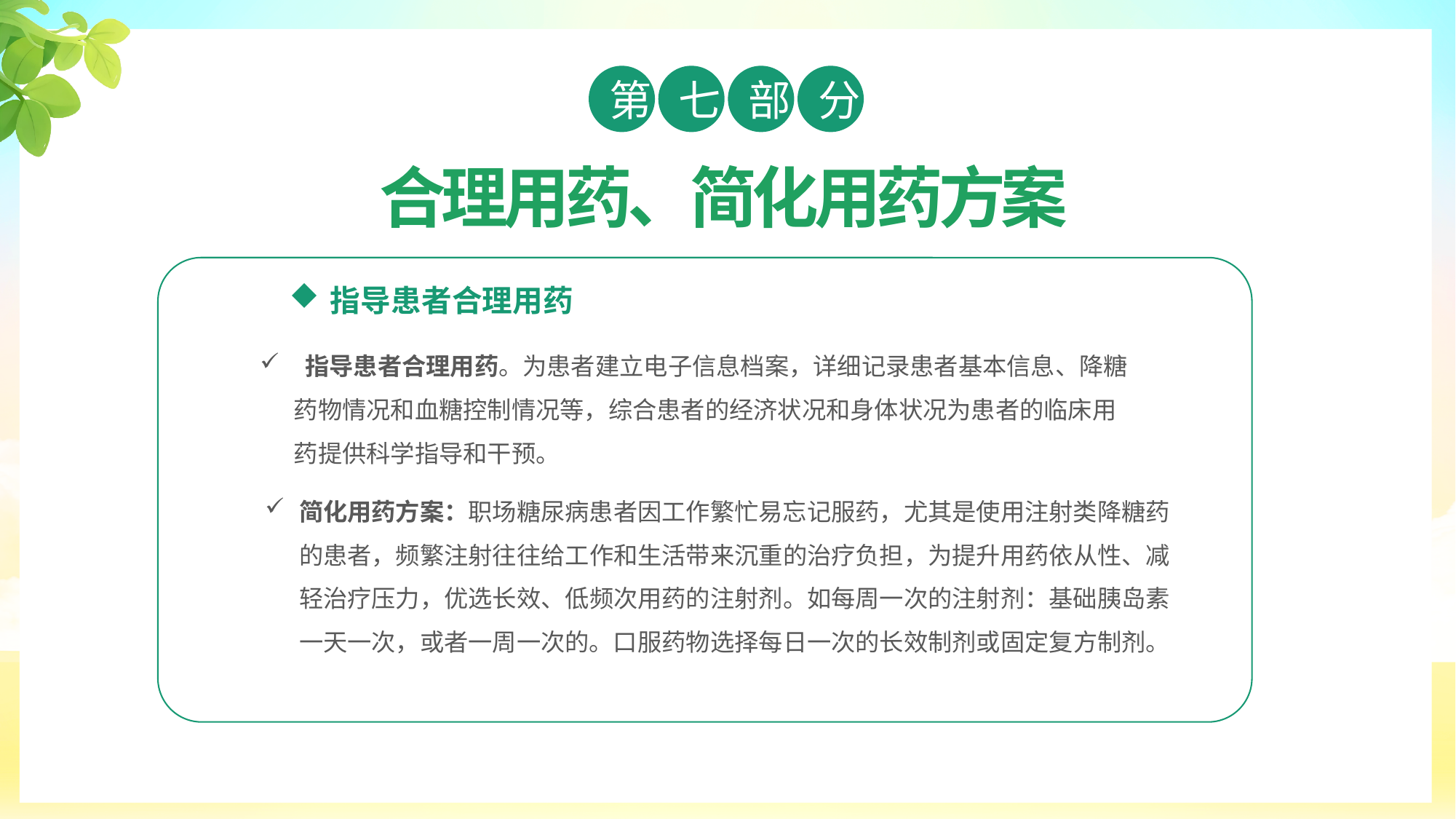

第
七
部
分
合理用药、简化用药方案

指导患者合理用药
 指导患者合理用药。为患者建立电子信息档案，详细记录患者基本信息、降糖药物情况和血糖控制情况等，综合患者的经济状况和身体状况为患者的临床用药提供科学指导和干预。
简化用药方案：职场糖尿病患者因工作繁忙易忘记服药，尤其是使用注射类降糖药的患者，频繁注射往往给工作和生活带来沉重的治疗负担，为提升用药依从性、减轻治疗压力，优选长效、低频次用药的注射剂。如每周一次的注射剂：基础胰岛素一天一次，或者一周一次的。口服药物选择每日一次的长效制剂或固定复方制剂。